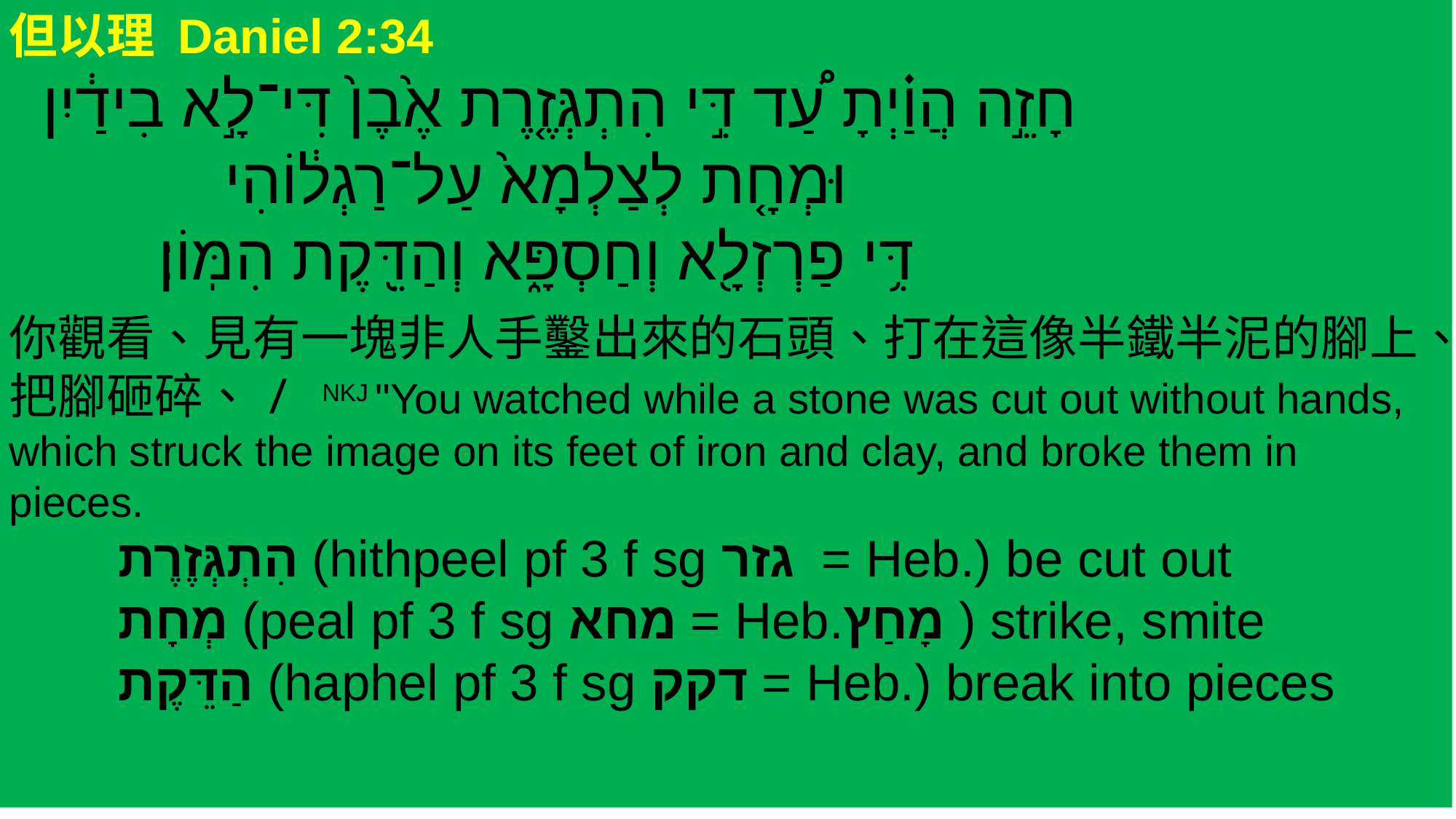

但以理 Daniel 2:34
   ‎חָזֵ֣ה הֲוַ֗יְתָ עַ֠ד דִּ֣י הִתְגְּזֶ֤רֶת אֶ֙בֶן֙ דִּי־לָ֣א בִידַ֔יִן
 וּמְחָ֤ת לְצַלְמָא֙ עַל־רַגְל֔וֹהִי
 דִּ֥י פַרְזְלָ֖א וְחַסְפָּ֑א וְהַדֵּ֖קֶת הִמּֽוֹן׃

你觀看、見有一塊非人手鑿出來的石頭、打在這像半鐵半泥的腳上、把腳砸碎、/ NKJ "You watched while a stone was cut out without hands, which struck the image on its feet of iron and clay, and broke them in pieces.
	הִתְגְּזֶרֶת (hithpeel pf 3 f sg גזר  = Heb.) be cut out
	מְחָת (peal pf 3 f sg מחא = Heb.מָחַץ ) strike, smite
	הַדֵּקֶת (haphel pf 3 f sg דקק = Heb.) break into pieces